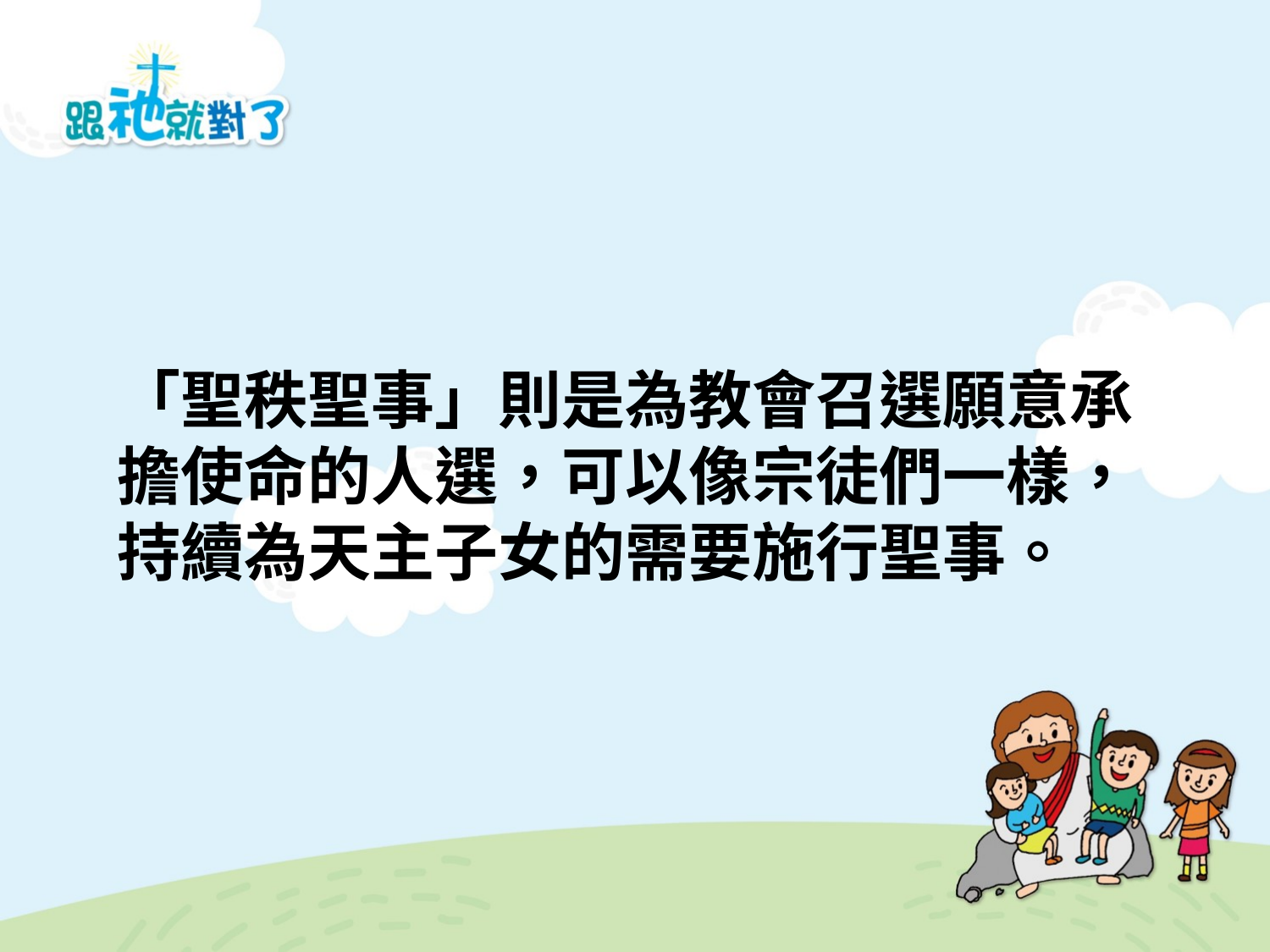

「聖秩聖事」則是為教會召選願意承擔使命的人選，可以像宗徒們一樣，持續為天主子女的需要施行聖事。